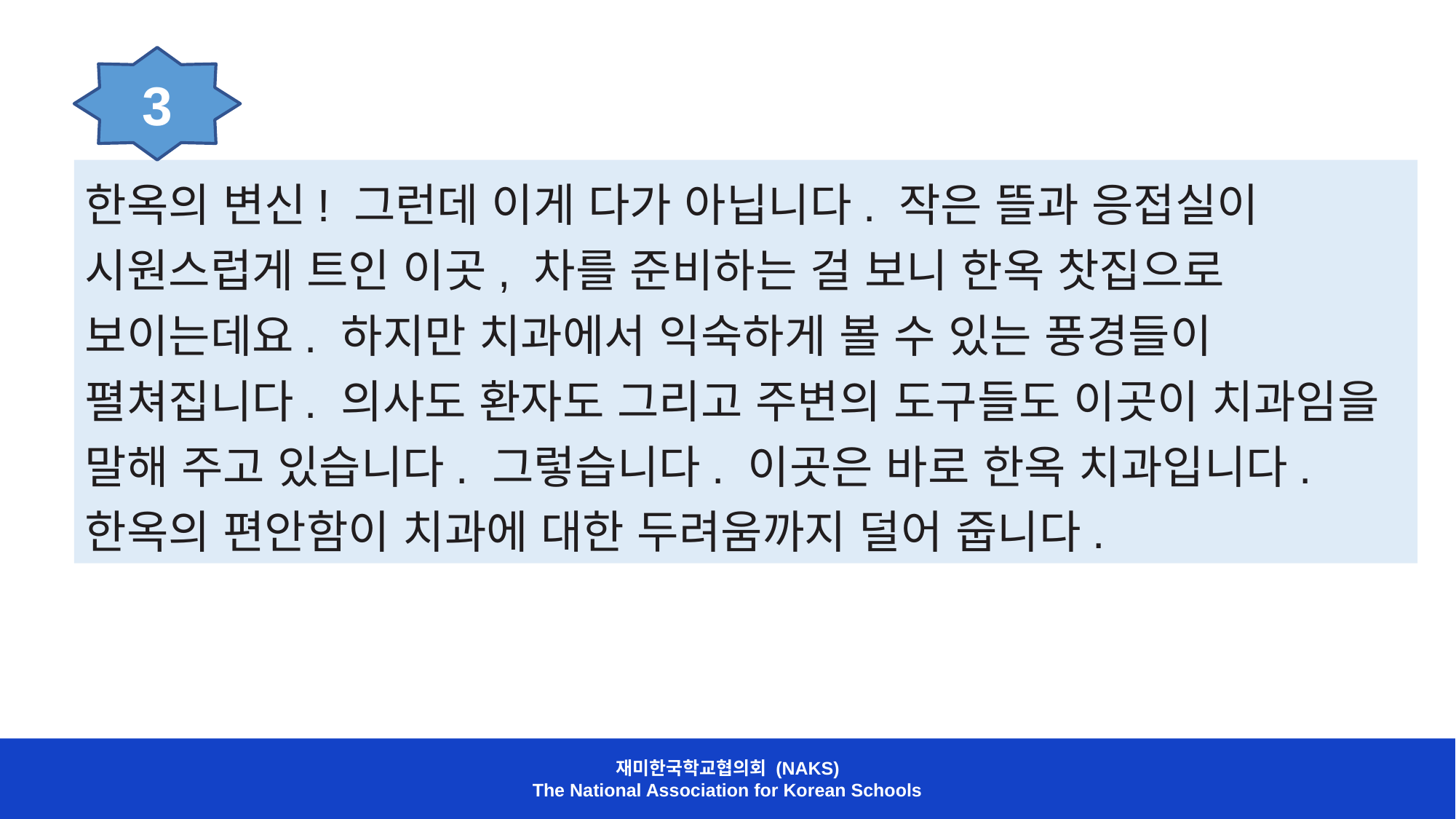

3
한옥의 변신! 그런데 이게 다가 아닙니다. 작은 뜰과 응접실이 시원스럽게 트인 이곳, 차를 준비하는 걸 보니 한옥 찻집으로 보이는데요. 하지만 치과에서 익숙하게 볼 수 있는 풍경들이 펼쳐집니다. 의사도 환자도 그리고 주변의 도구들도 이곳이 치과임을 말해 주고 있습니다. 그렇습니다. 이곳은 바로 한옥 치과입니다. 한옥의 편안함이 치과에 대한 두려움까지 덜어 줍니다.
재미한국학교협의회 (NAKS)
The National Association for Korean Schools